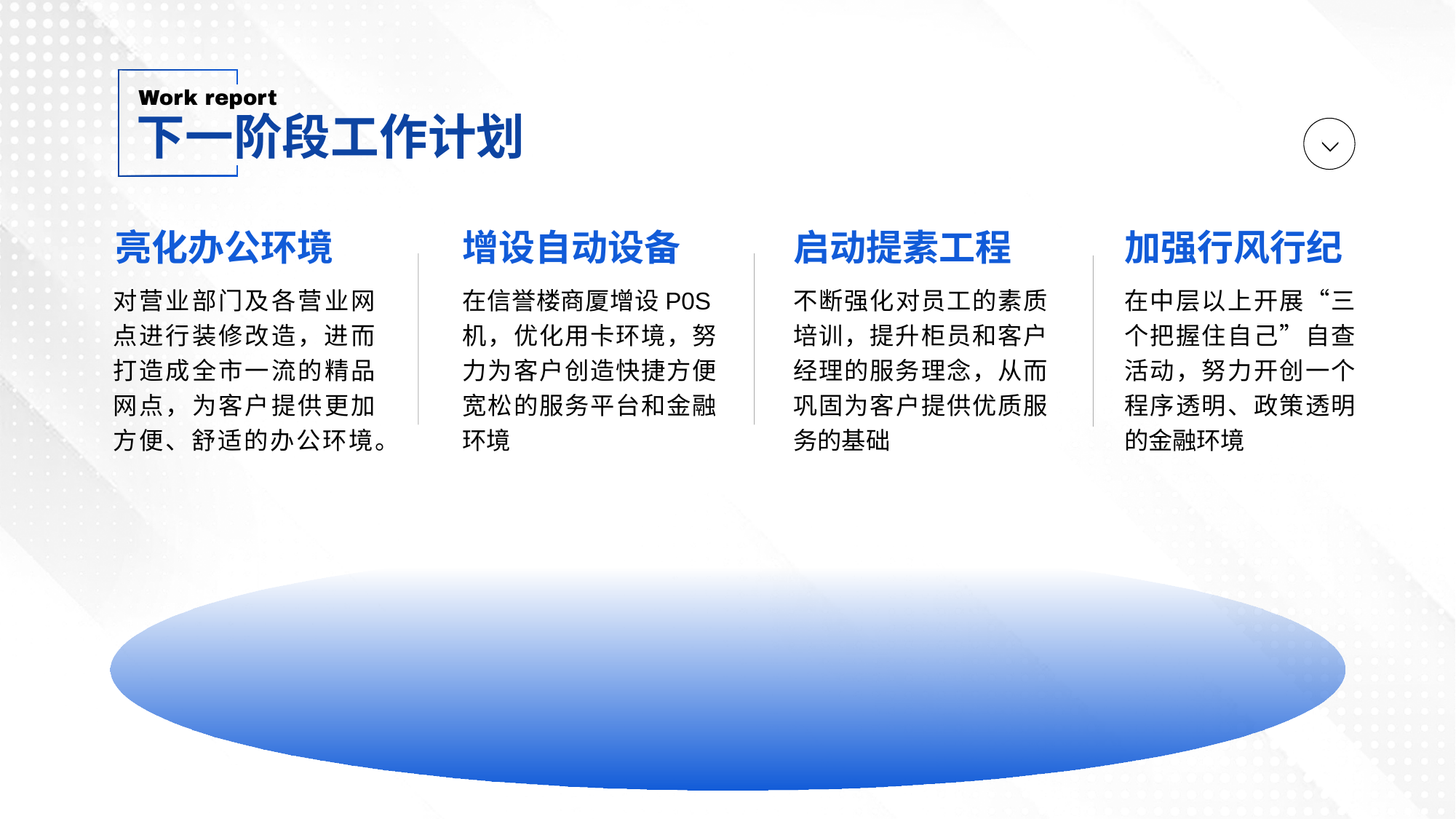

下一阶段工作计划
加强行风行纪
亮化办公环境
增设自动设备
启动提素工程
对营业部门及各营业网点进行装修改造，进而打造成全市一流的精品网点，为客户提供更加方便、舒适的办公环境。
在信誉楼商厦增设P0S机，优化用卡环境，努力为客户创造快捷方便宽松的服务平台和金融环境
不断强化对员工的素质培训，提升柜员和客户经理的服务理念，从而巩固为客户提供优质服务的基础
在中层以上开展“三个把握住自己”自查活动，努力开创一个程序透明、政策透明的金融环境